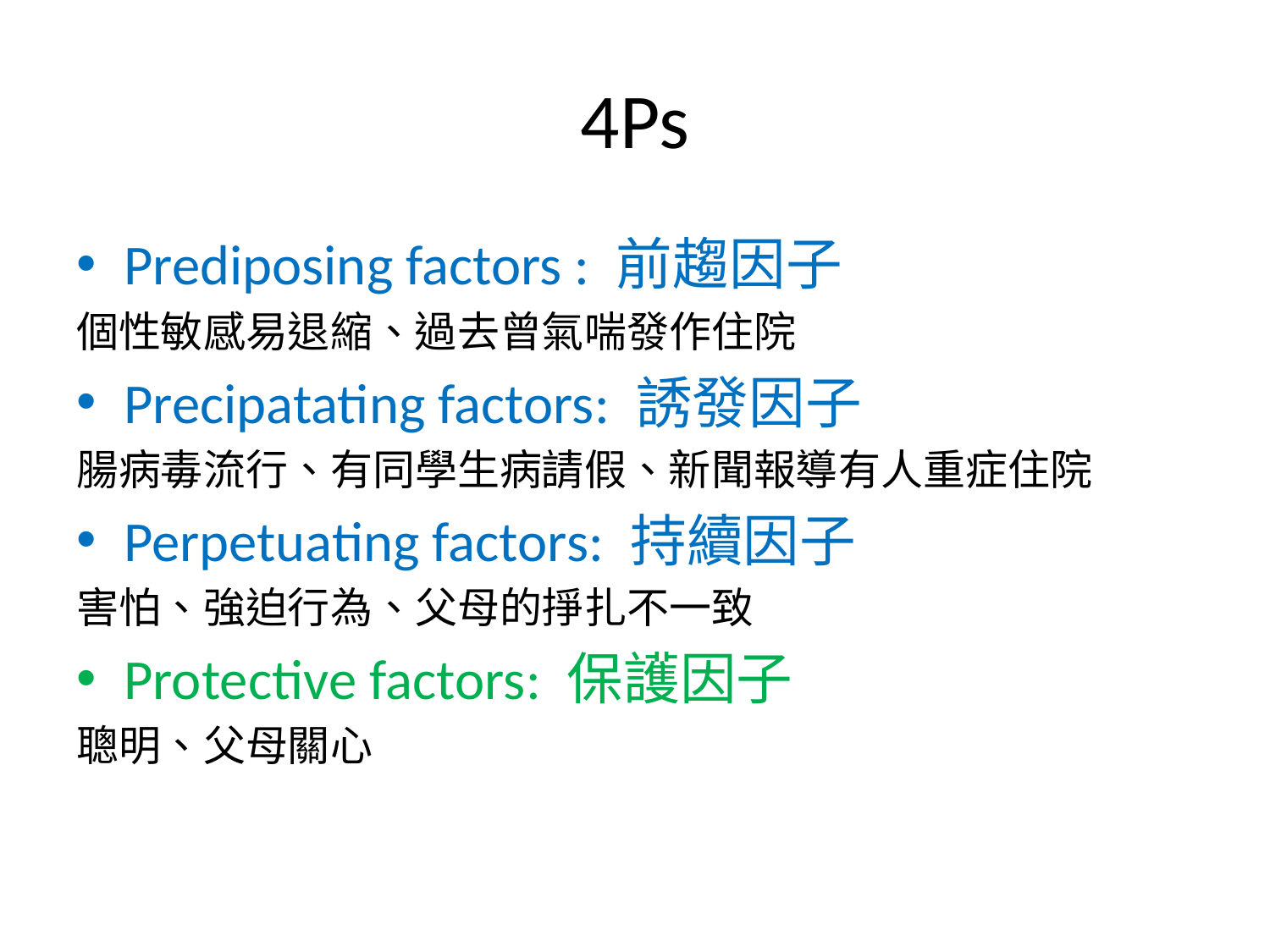

# 4Ps
Prediposing factors : 前趨因子
個性敏感易退縮、過去曾氣喘發作住院
Precipatating factors: 誘發因子
腸病毒流行、有同學生病請假、新聞報導有人重症住院
Perpetuating factors: 持續因子
害怕、強迫行為、父母的掙扎不一致
Protective factors: 保護因子
聰明、父母關心